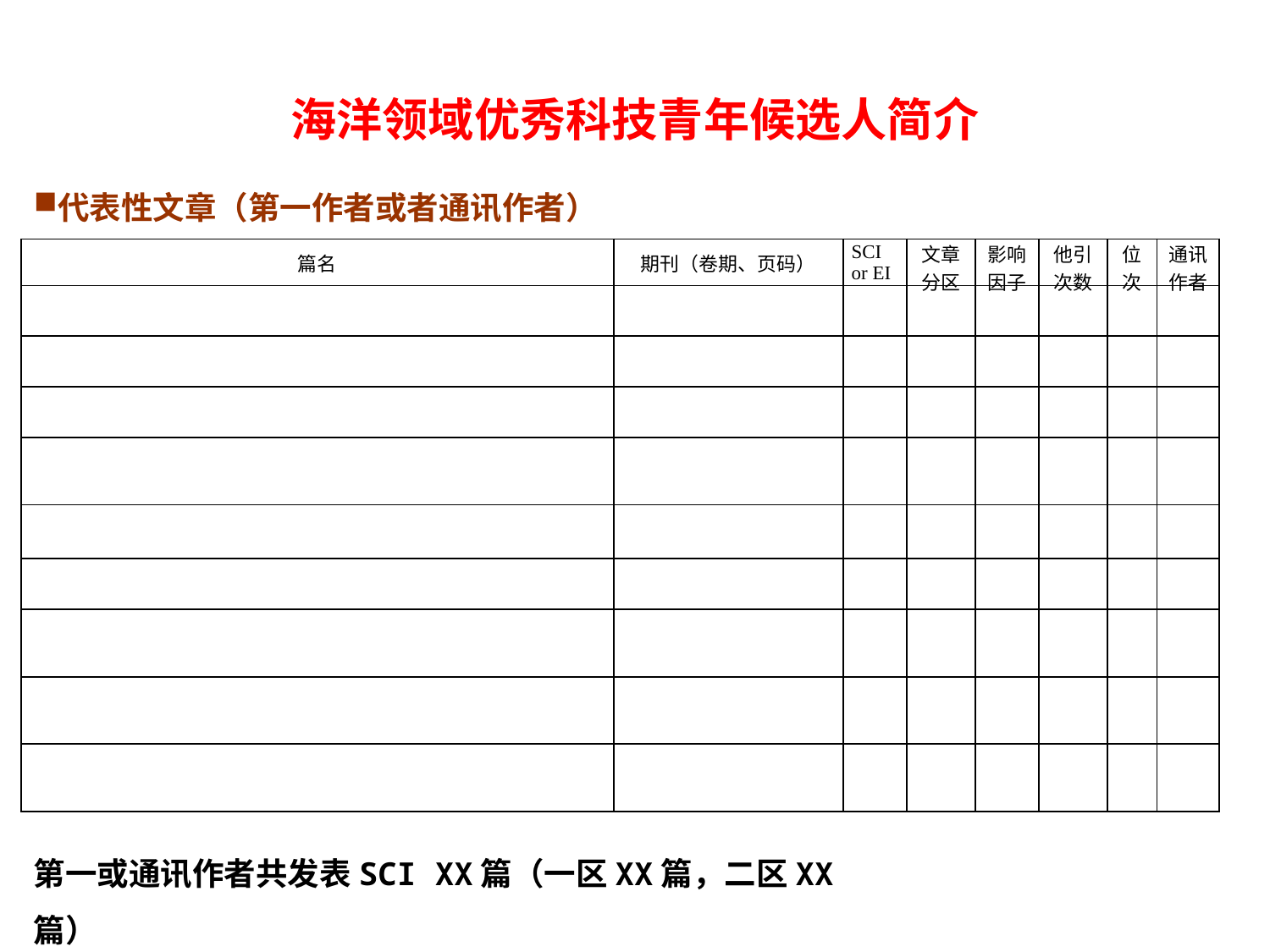

海洋领域优秀科技青年候选人简介
代表性文章（第一作者或者通讯作者）
| 篇名 | 期刊（卷期、页码） | SCI or EI | 文章 分区 | 影响 因子 | 他引次数 | 位次 | 通讯作者 |
| --- | --- | --- | --- | --- | --- | --- | --- |
|  |  |  |  |  |  |  |  |
|  |  |  |  |  |  |  |  |
|  |  |  |  |  |  |  |  |
|  |  |  |  |  |  |  |  |
|  |  |  |  |  |  |  |  |
|  |  |  |  |  |  |  |  |
|  |  |  |  |  |  |  |  |
|  |  |  |  |  |  |  |  |
|  |  |  |  |  |  |  |  |
第一或通讯作者共发表SCI XX篇（一区XX篇，二区XX篇）